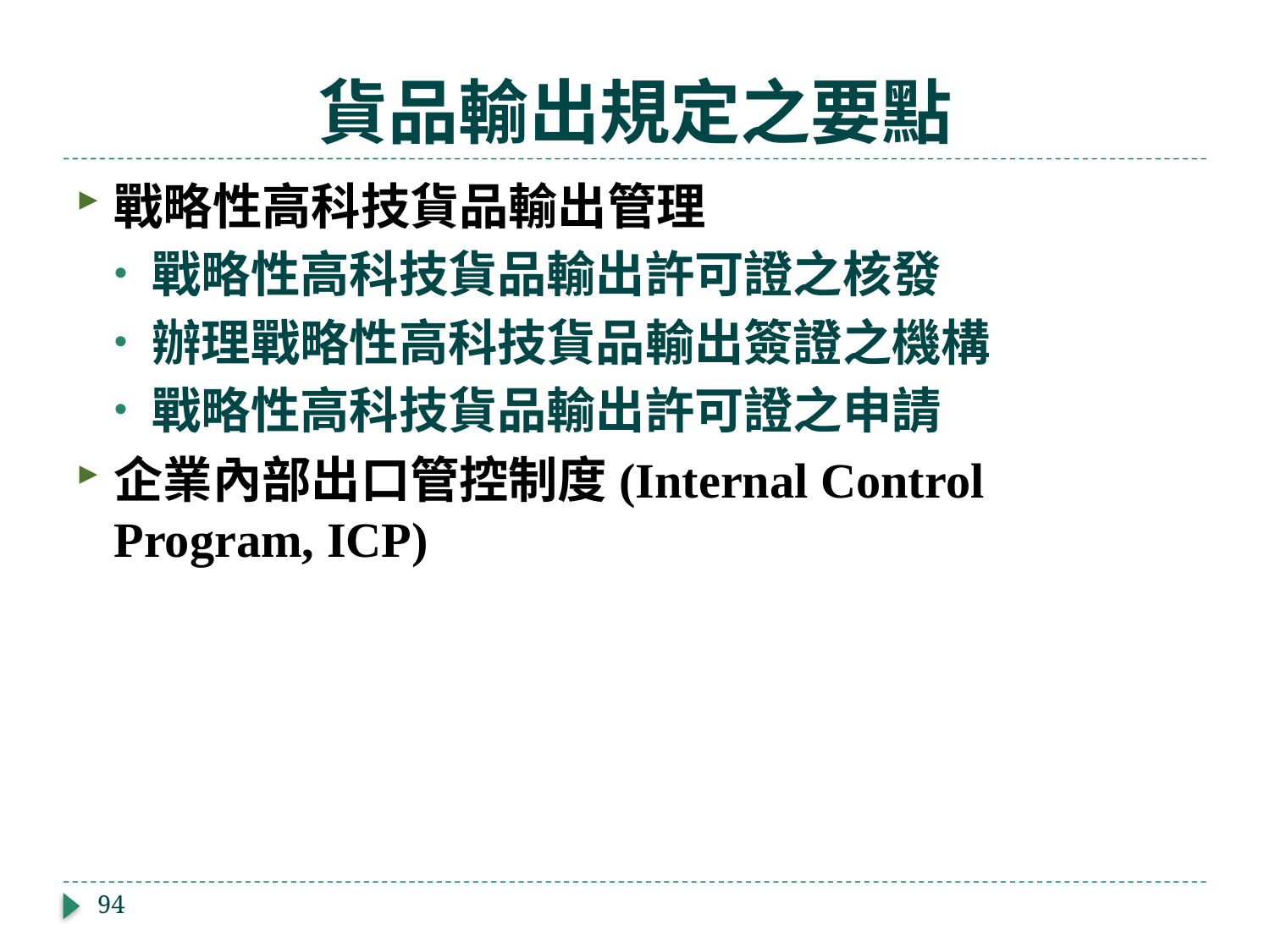

# 貨品輸出規定之要點
戰略性高科技貨品輸出管理
戰略性高科技貨品輸出許可證之核發
辦理戰略性高科技貨品輸出簽證之機構
戰略性高科技貨品輸出許可證之申請
企業內部出口管控制度(Internal Control Program, ICP)
94